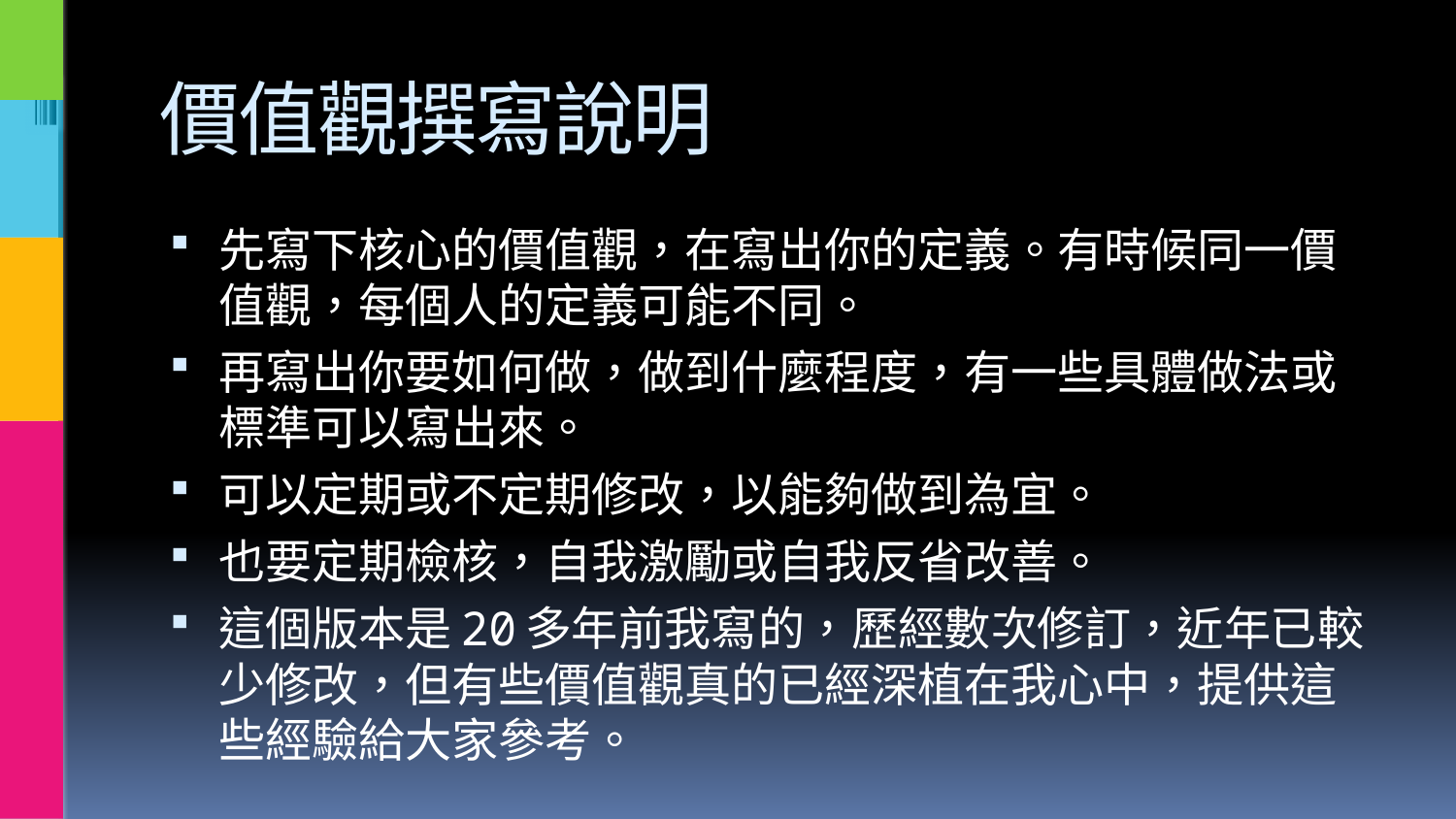

# 價值觀撰寫說明
先寫下核心的價值觀，在寫出你的定義。有時候同一價值觀，每個人的定義可能不同。
再寫出你要如何做，做到什麼程度，有一些具體做法或標準可以寫出來。
可以定期或不定期修改，以能夠做到為宜。
也要定期檢核，自我激勵或自我反省改善。
這個版本是20多年前我寫的，歷經數次修訂，近年已較少修改，但有些價值觀真的已經深植在我心中，提供這些經驗給大家參考。